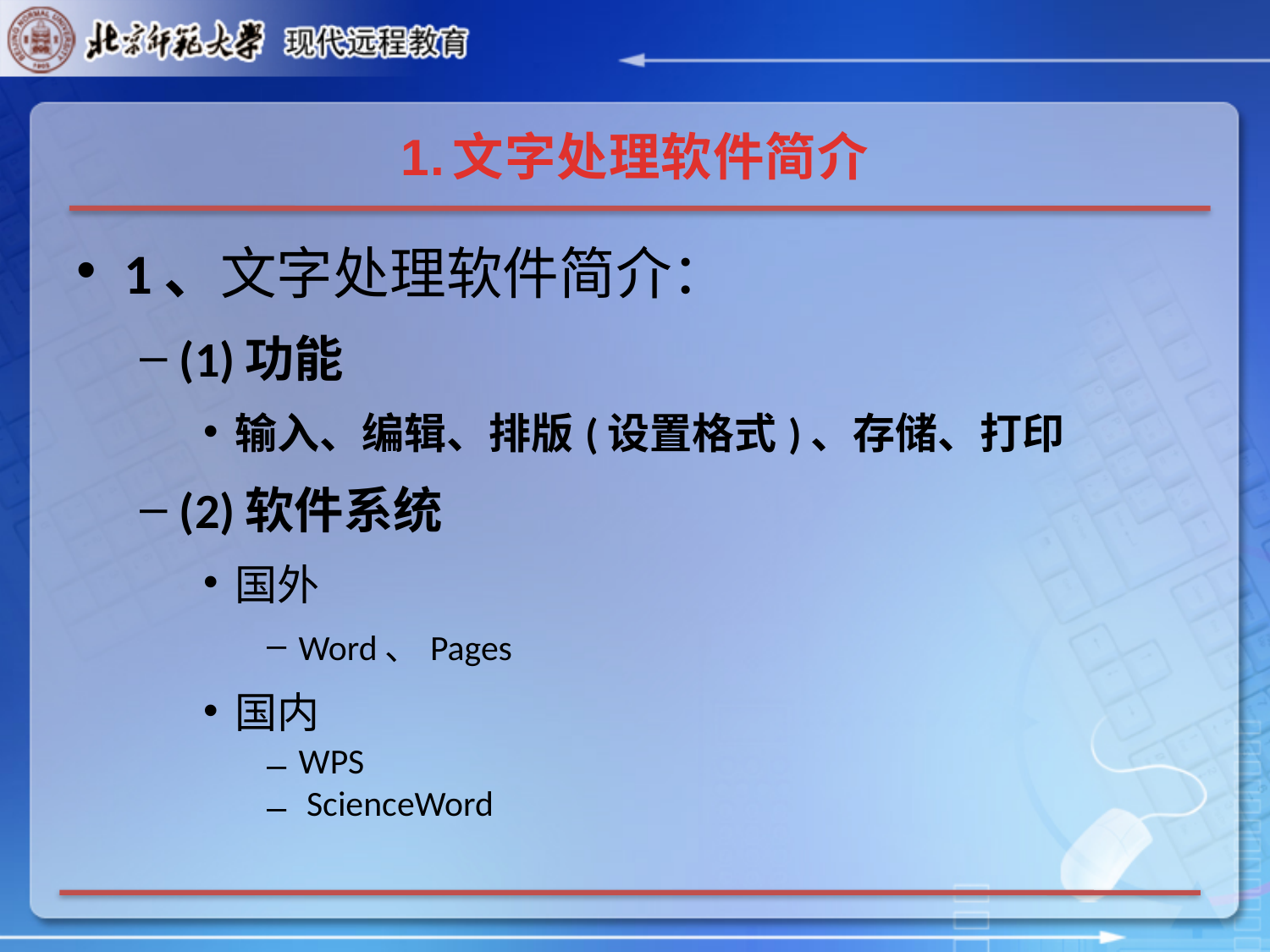

# 1.文字处理软件简介
1、文字处理软件简介：
(1)功能
输入、编辑、排版(设置格式)、存储、打印
(2)软件系统
国外
Word、Pages
国内
WPS
 ScienceWord